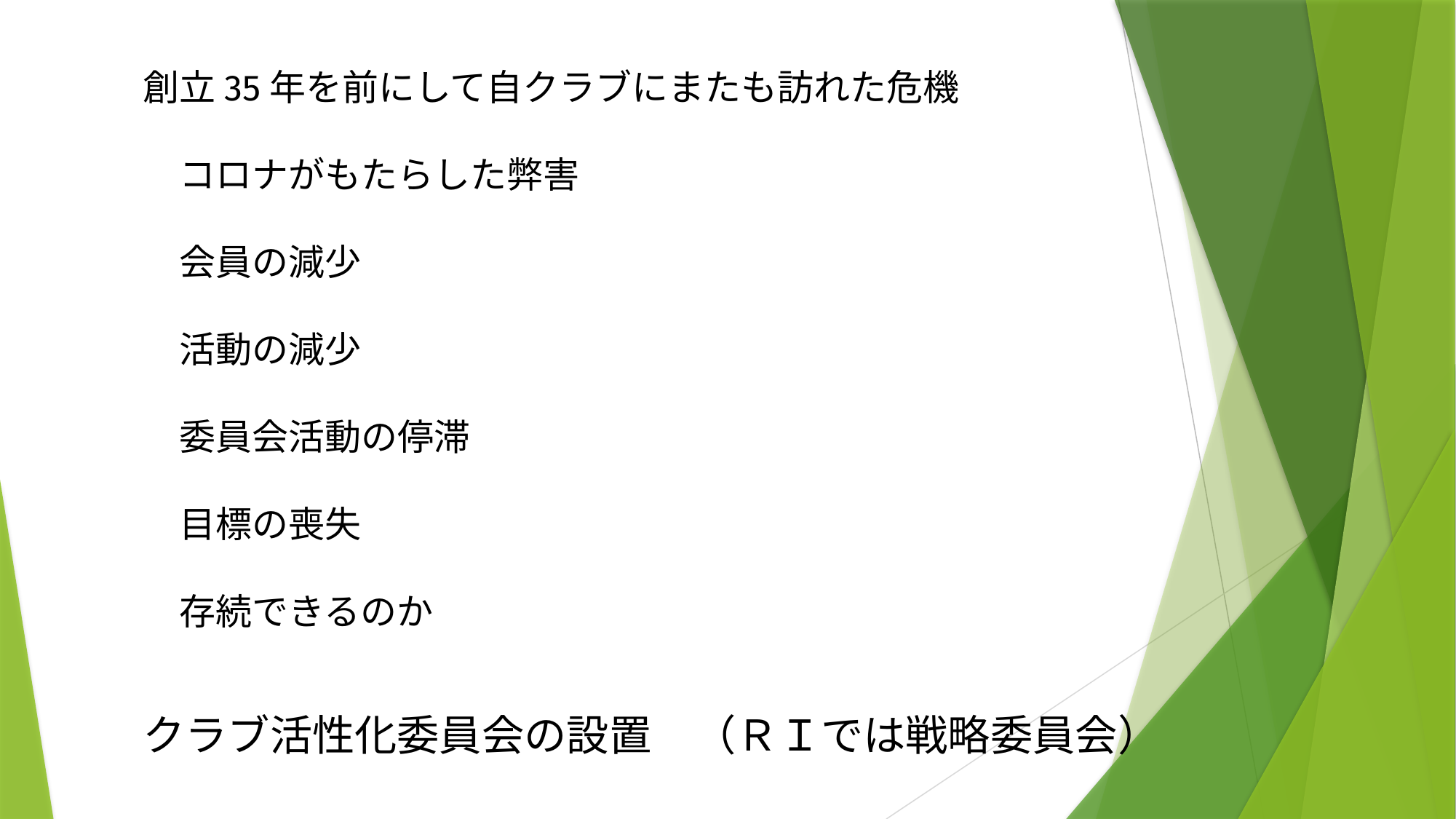

創立35年を前にして自クラブにまたも訪れた危機

　コロナがもたらした弊害

　会員の減少

　活動の減少

　委員会活動の停滞

　目標の喪失

　存続できるのか

クラブ活性化委員会の設置　（ＲＩでは戦略委員会）